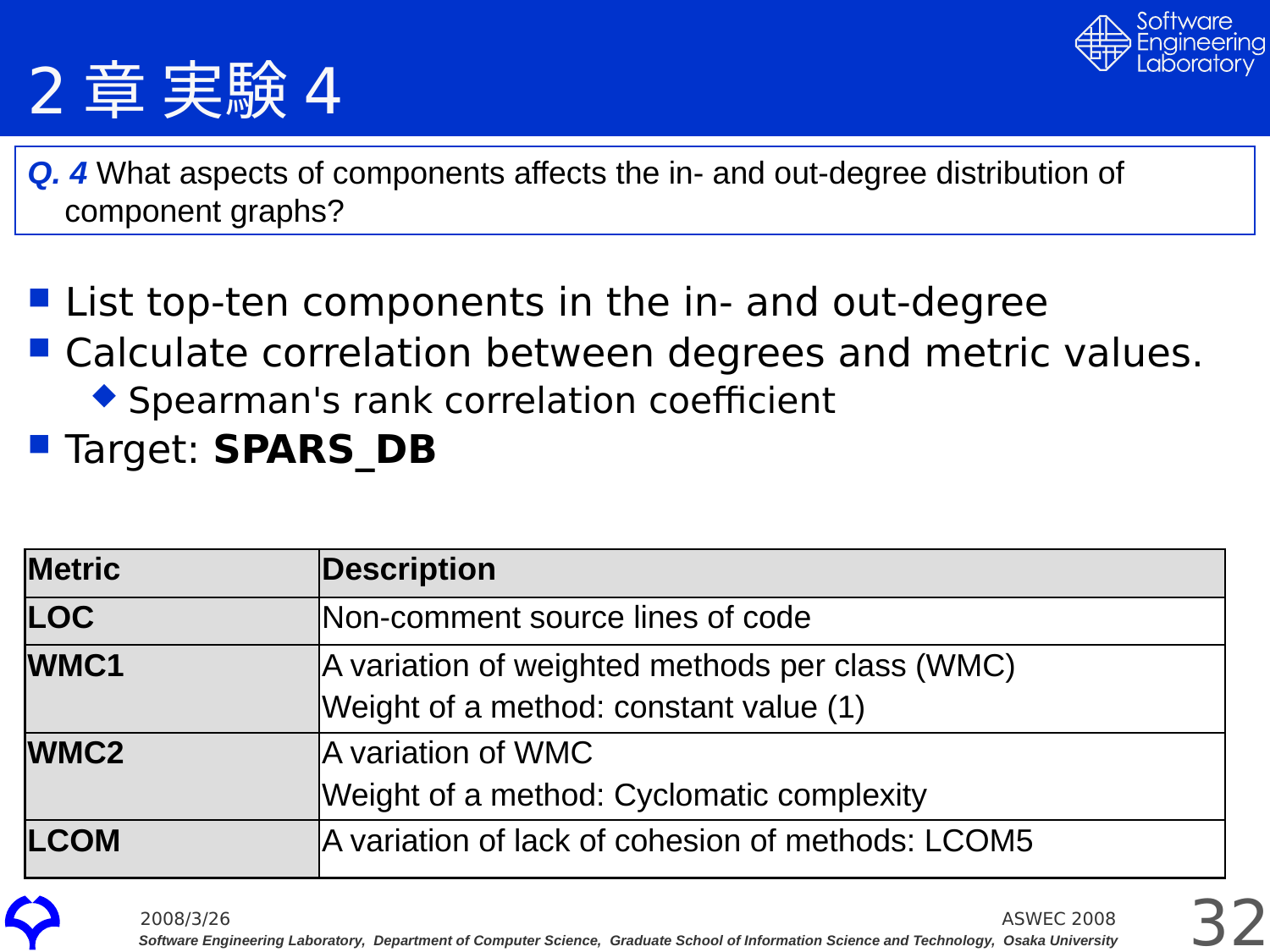

# 2章 実験4
Q. 4 What aspects of components affects the in- and out-degree distribution of component graphs?
List top-ten components in the in- and out-degree
Calculate correlation between degrees and metric values.
Spearman's rank correlation coefficient
Target: SPARS_DB
| Metric | Description |
| --- | --- |
| LOC | Non-comment source lines of code |
| WMC1 | A variation of weighted methods per class (WMC) Weight of a method: constant value (1) |
| WMC2 | A variation of WMC Weight of a method: Cyclomatic complexity |
| LCOM | A variation of lack of cohesion of methods: LCOM5 |
32
ASWEC 2008
2008/3/26